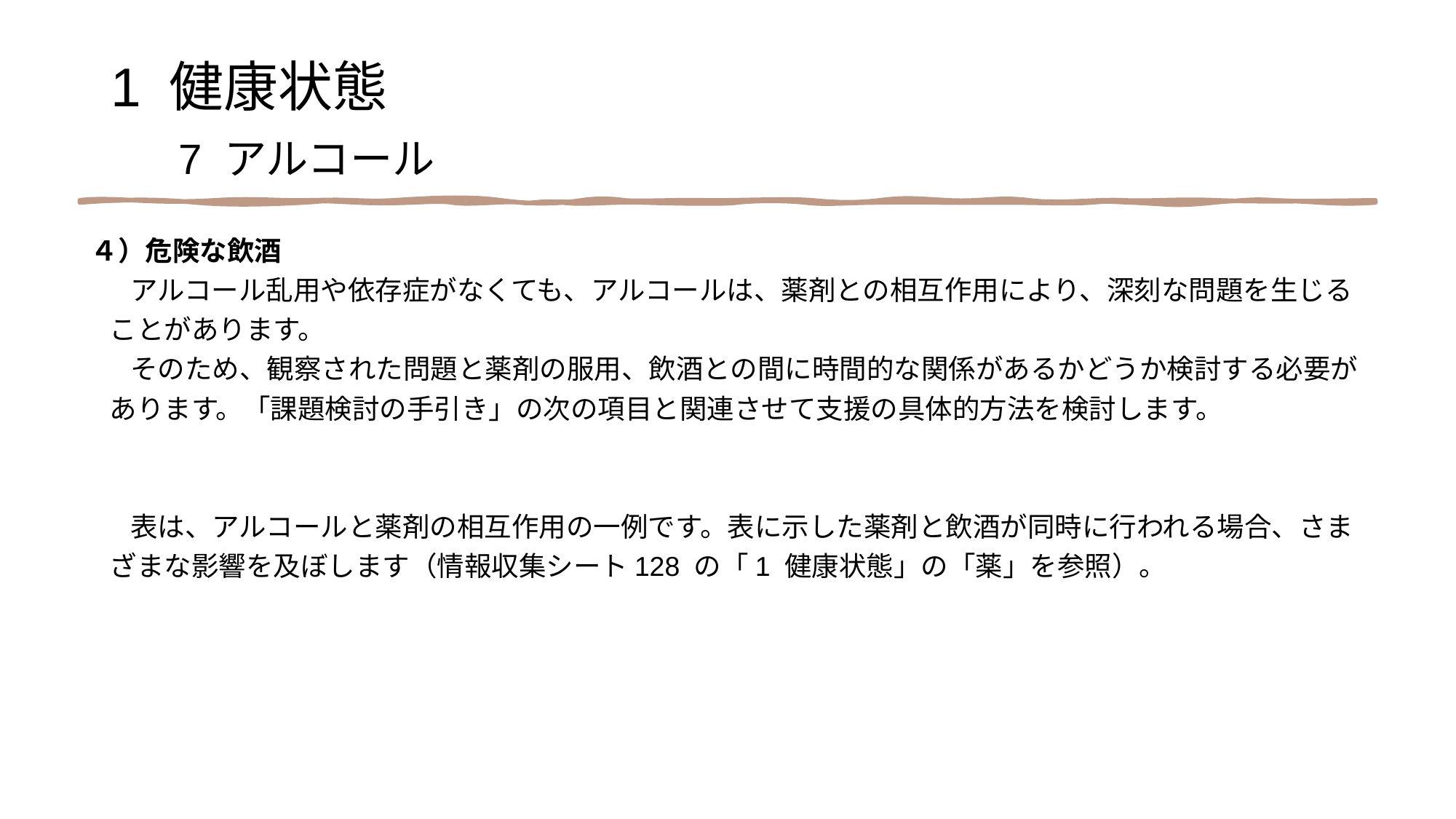

1 健康状態
　7 アルコール

４）危険な飲酒
　  アルコール乱用や依存症がなくても、アルコールは、薬剤との相互作用により、深刻な問題を生じる
  ことがあります。
　  そのため、観察された問題と薬剤の服用、飲酒との間に時間的な関係があるかどうか検討する必要が
  あります。「課題検討の手引き」の次の項目と関連させて支援の具体的方法を検討します。

　  表は、アルコールと薬剤の相互作用の一例です。表に示した薬剤と飲酒が同時に行われる場合、さま
  ざまな影響を及ぼします（情報収集シート128 の「1 健康状態」の「薬」を参照）。